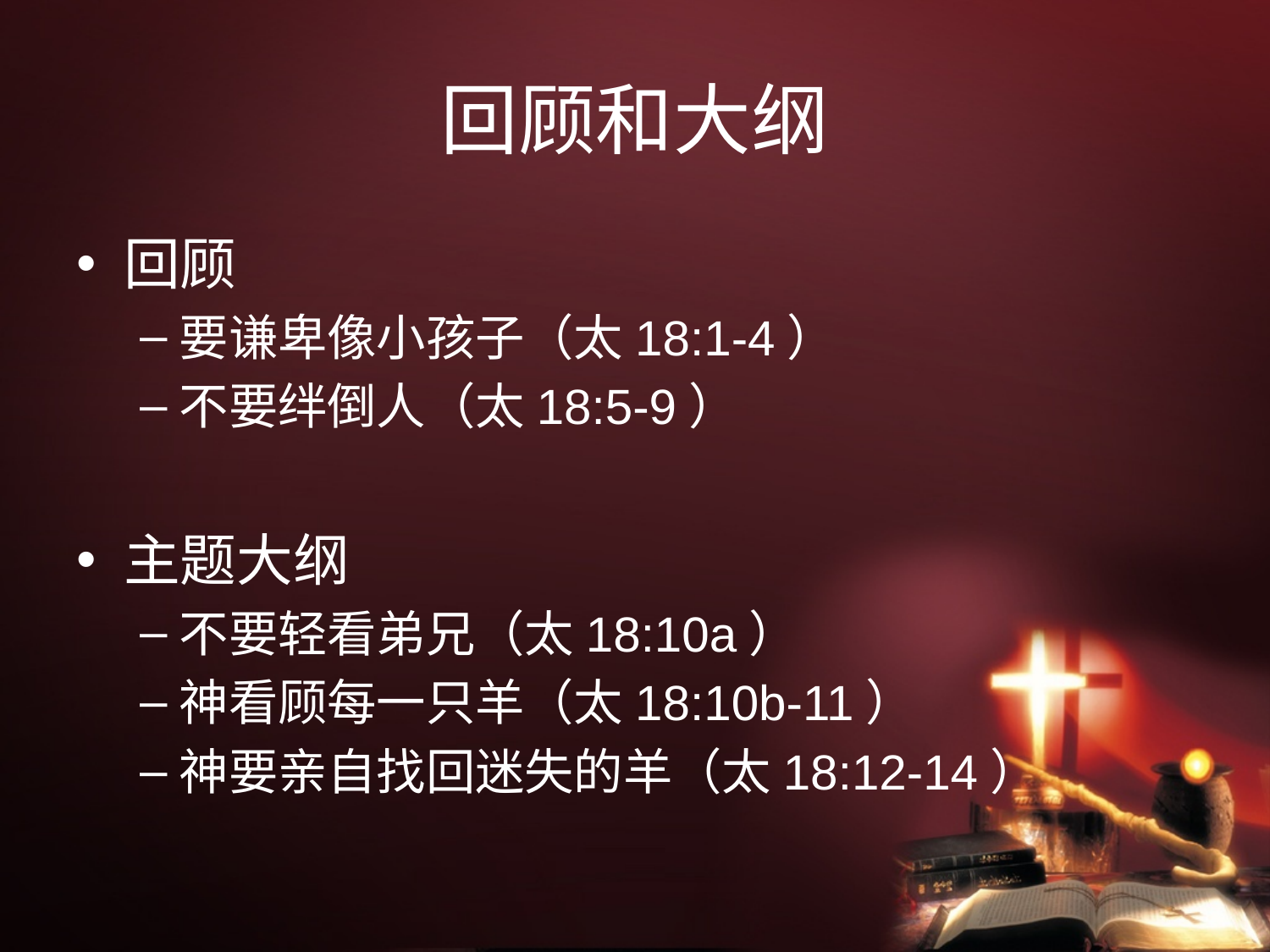

# 回顾和大纲
回顾
要谦卑像小孩子（太18:1-4）
不要绊倒人（太18:5-9）

主题大纲
不要轻看弟兄（太18:10a）
神看顾每一只羊（太18:10b-11）
神要亲自找回迷失的羊（太18:12-14）